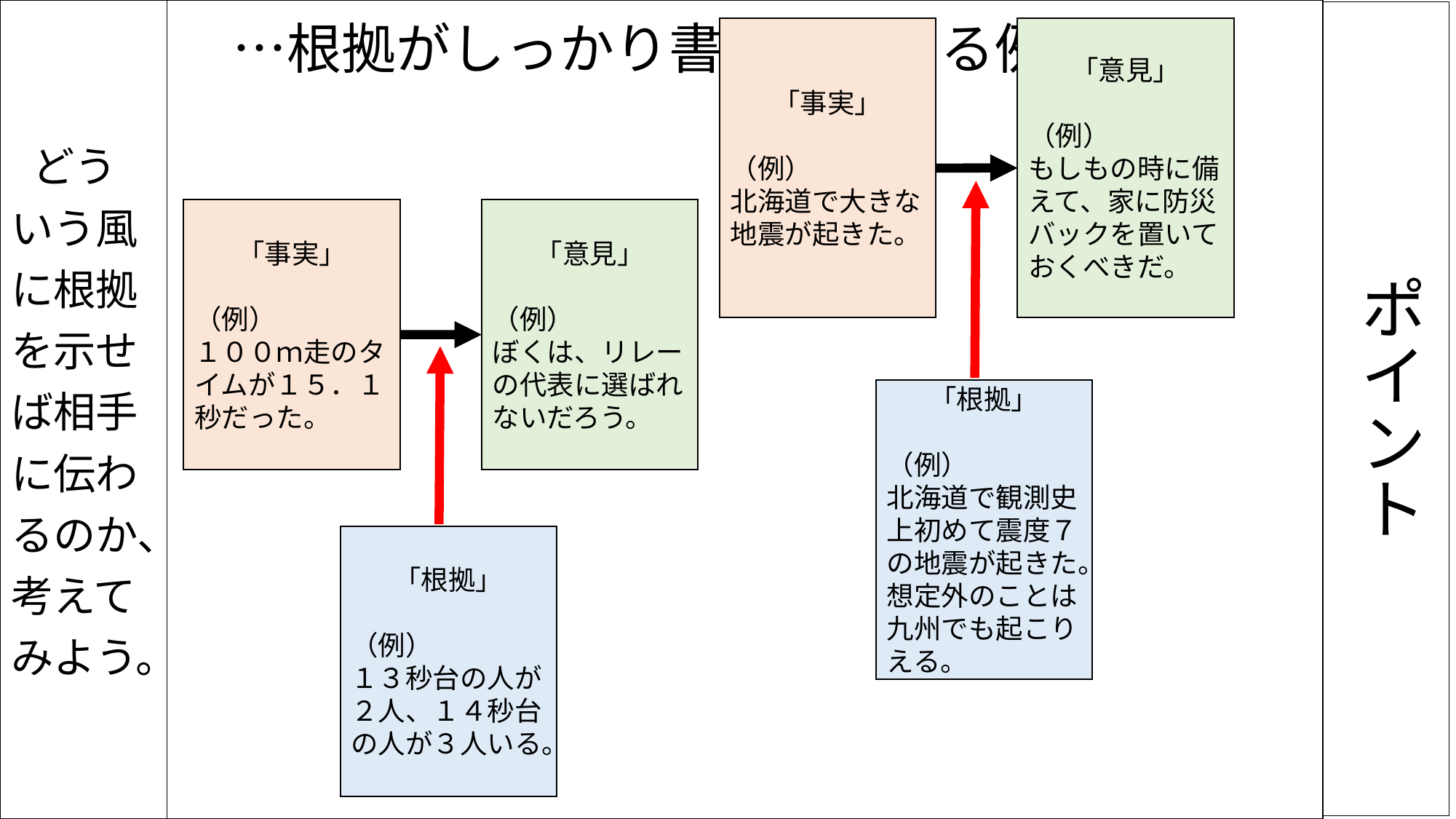

| どういう風に根拠を示せば相手に伝わるのか、考えてみよう。 | …根拠がしっかり書かれている例 |
| --- | --- |
# ポイント
「事実」

（例）
北海道で大きな地震が起きた。
「意見」

（例）
もしもの時に備えて、家に防災バックを置いておくべきだ。
「根拠」

（例）
北海道で観測史上初めて震度７の地震が起きた。想定外のことは九州でも起こりえる。
「事実」

（例）
１００ｍ走のタイムが１５．１秒だった。
「意見」

（例）
ぼくは、リレーの代表に選ばれないだろう。
「根拠」

（例）
１３秒台の人が２人、１４秒台の人が３人いる。